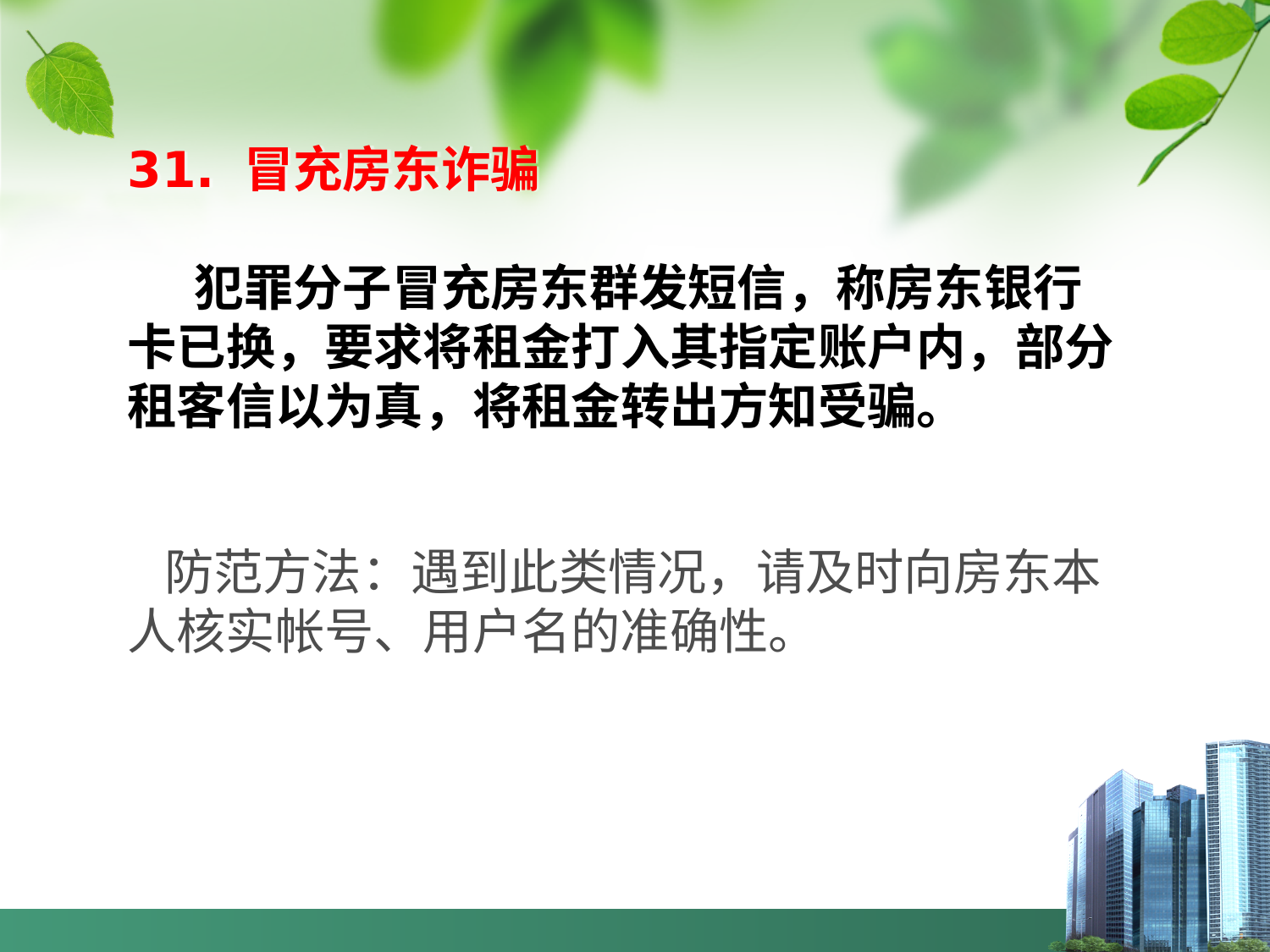

# 31. 冒充房东诈骗 犯罪分子冒充房东群发短信，称房东银行卡已换，要求将租金打入其指定账户内，部分租客信以为真，将租金转出方知受骗。
1
防范方法：遇到此类情况，请及时向房东本人核实帐号、用户名的准确性。